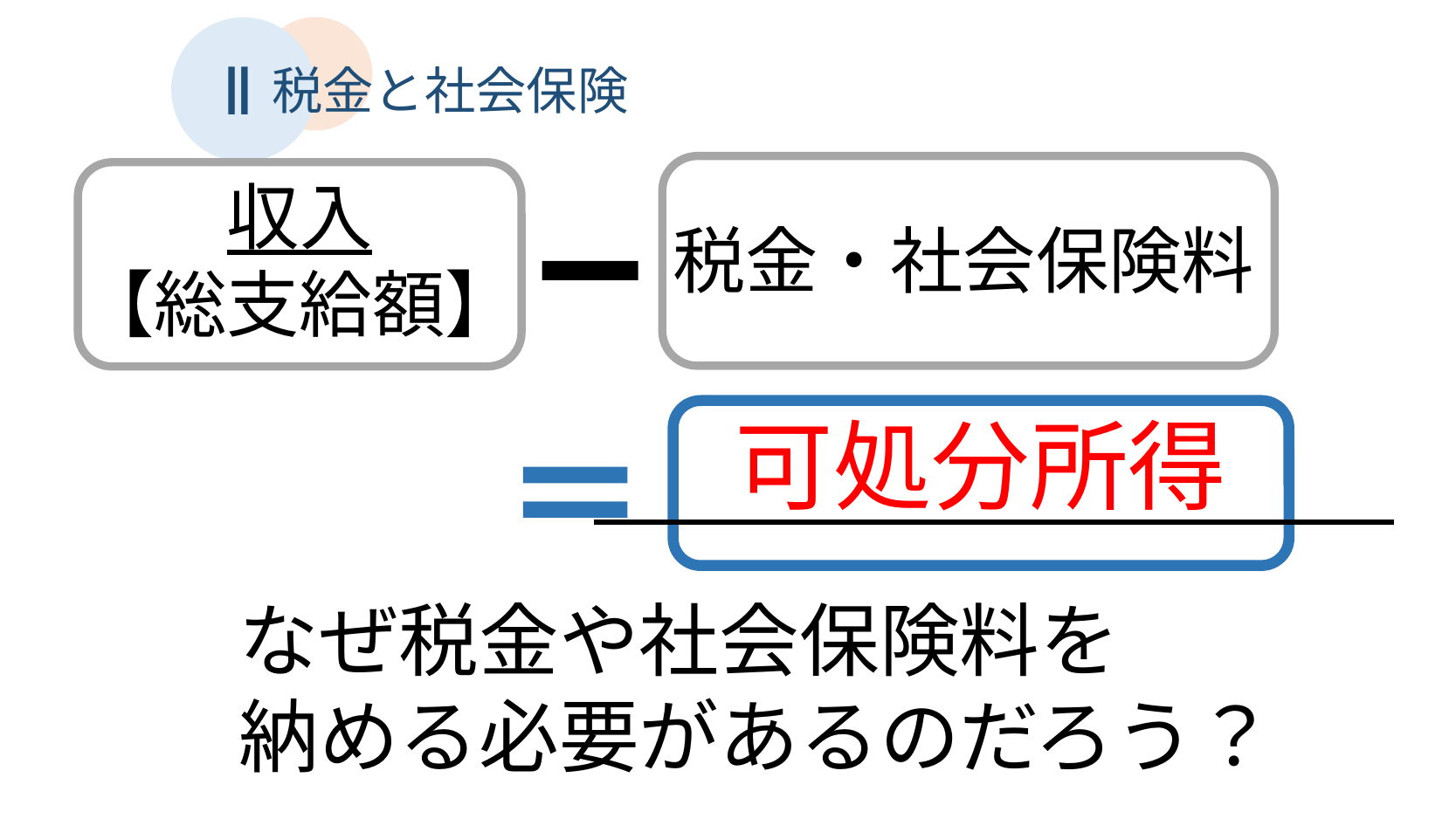

Ⅱ
税金と社会保険

税金・社会保険料

収入
【総支給額】
可処分所得

なぜ税金や社会保険料を
納める必要があるのだろう？